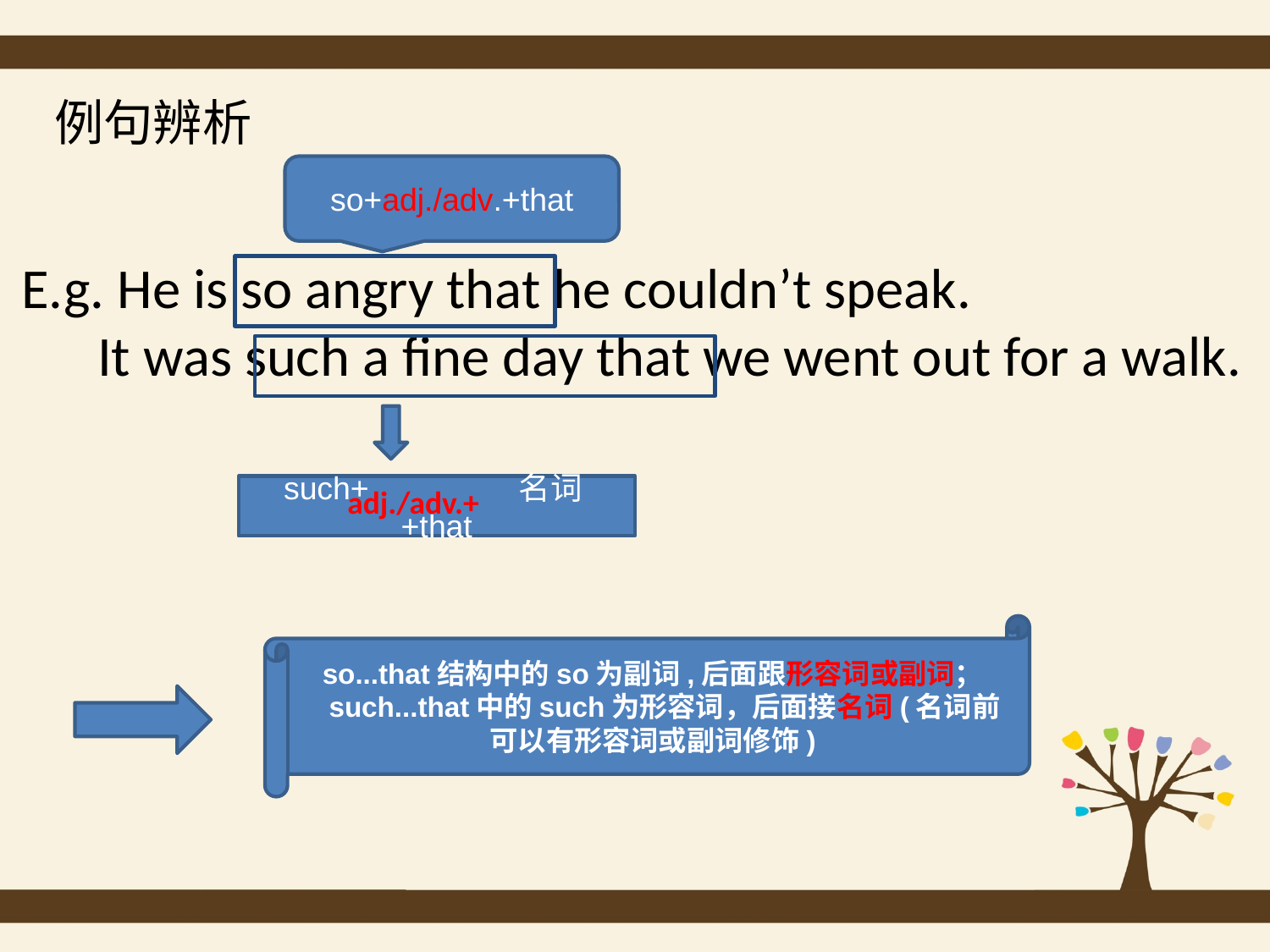

例句辨析
so+adj./adv.+that
E.g. He is so angry that he couldn’t speak.
      It was such a fine day that we went out for a walk.

such+                名词+that
adj./adv.+
so...that结构中的so为副词,后面跟形容词或副词；
   such...that中的such为形容词，后面接名词(名词前可以有形容词或副词修饰)